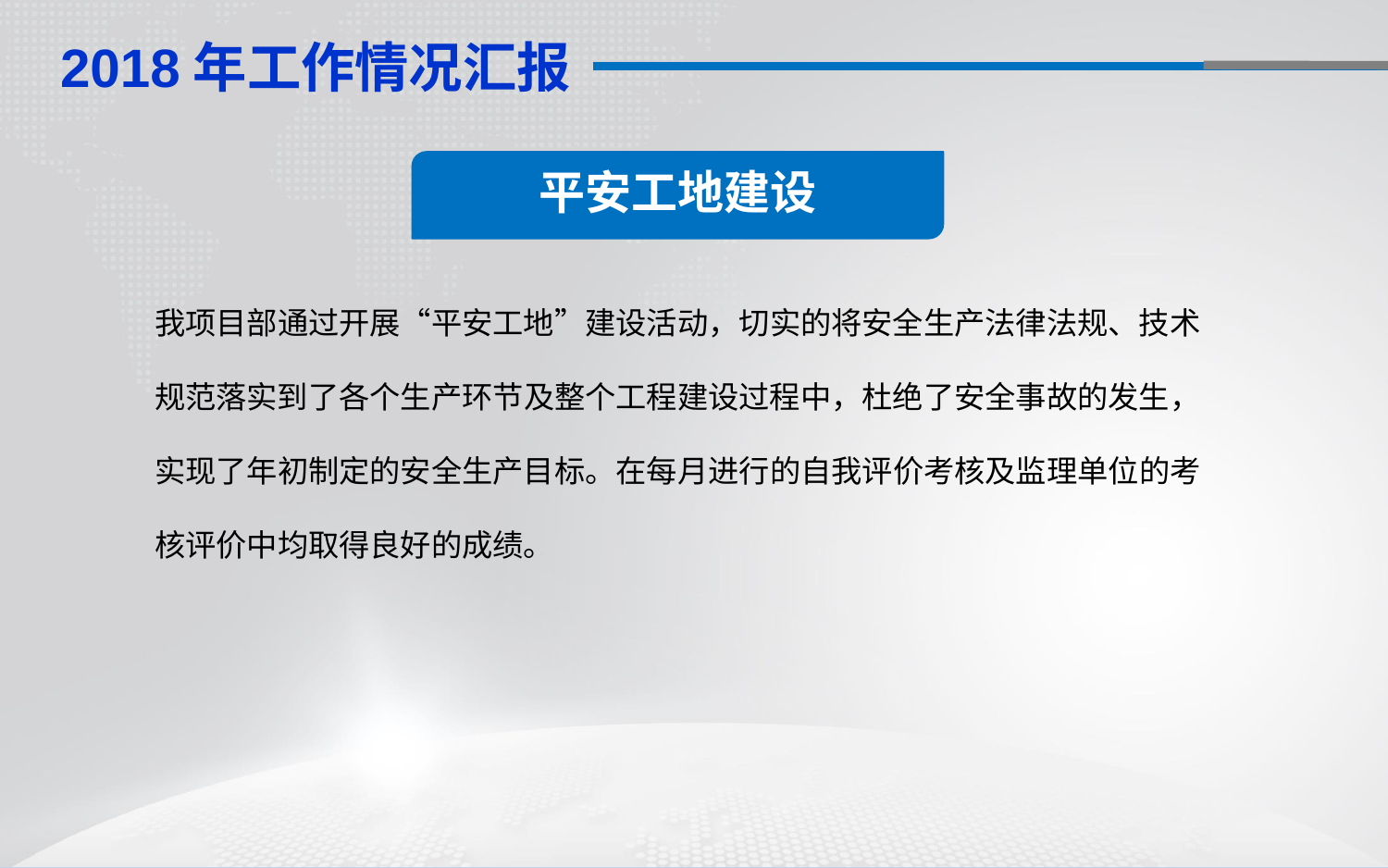

平安工地建设
我项目部通过开展“平安工地”建设活动，切实的将安全生产法律法规、技术规范落实到了各个生产环节及整个工程建设过程中，杜绝了安全事故的发生，实现了年初制定的安全生产目标。在每月进行的自我评价考核及监理单位的考核评价中均取得良好的成绩。